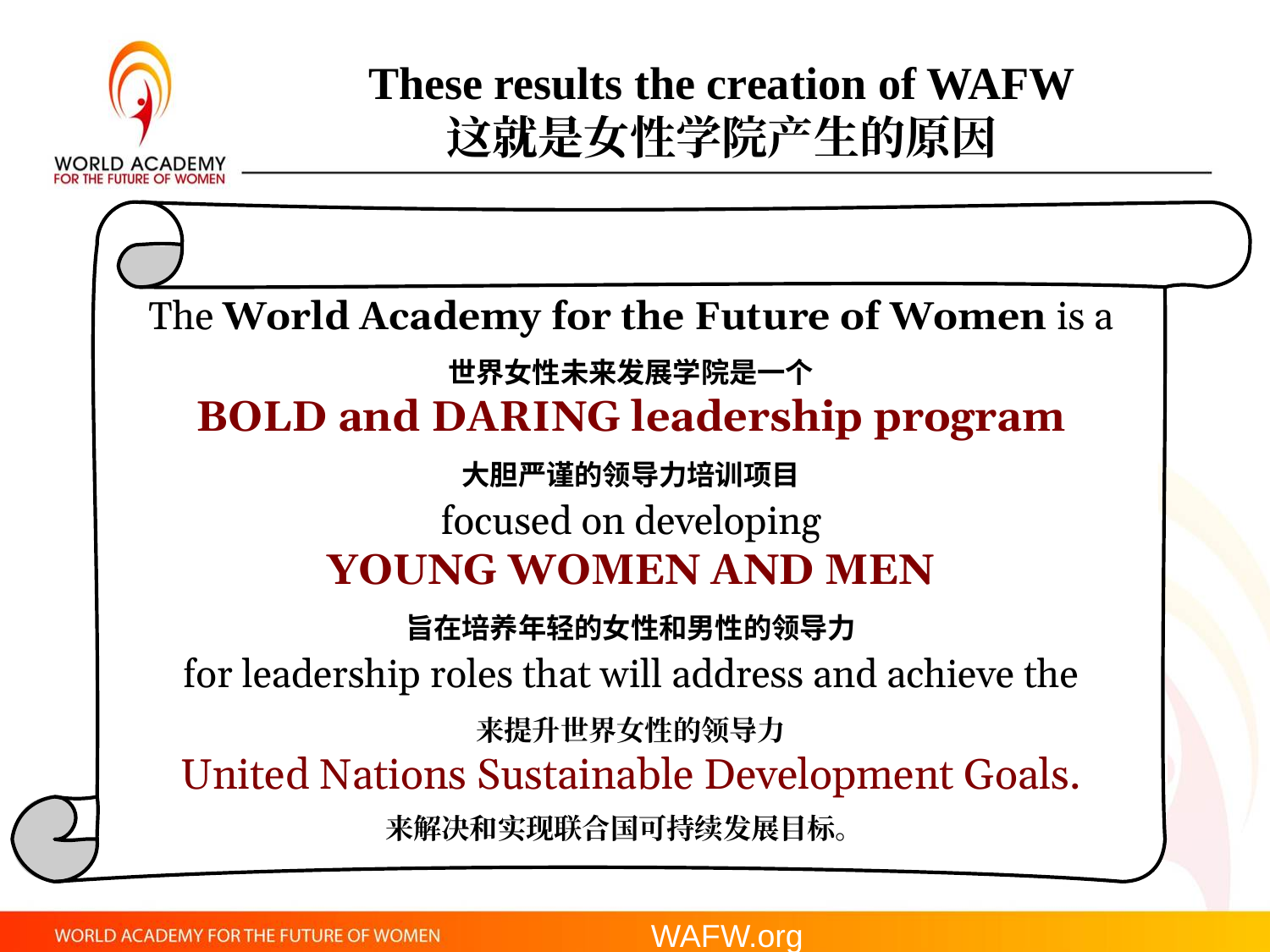

# These results the creation of WAFW 这就是女性学院产生的原因

The World Academy for the Future of Women is a
世界女性未来发展学院是一个
BOLD and DARING leadership program
大胆严谨的领导力培训项目
focused on developing
YOUNG WOMEN AND MEN
旨在培养年轻的女性和男性的领导力
for leadership roles that will address and achieve the
来提升世界女性的领导力
United Nations Sustainable Development Goals.
来解决和实现联合国可持续发展目标。

WAFW.org